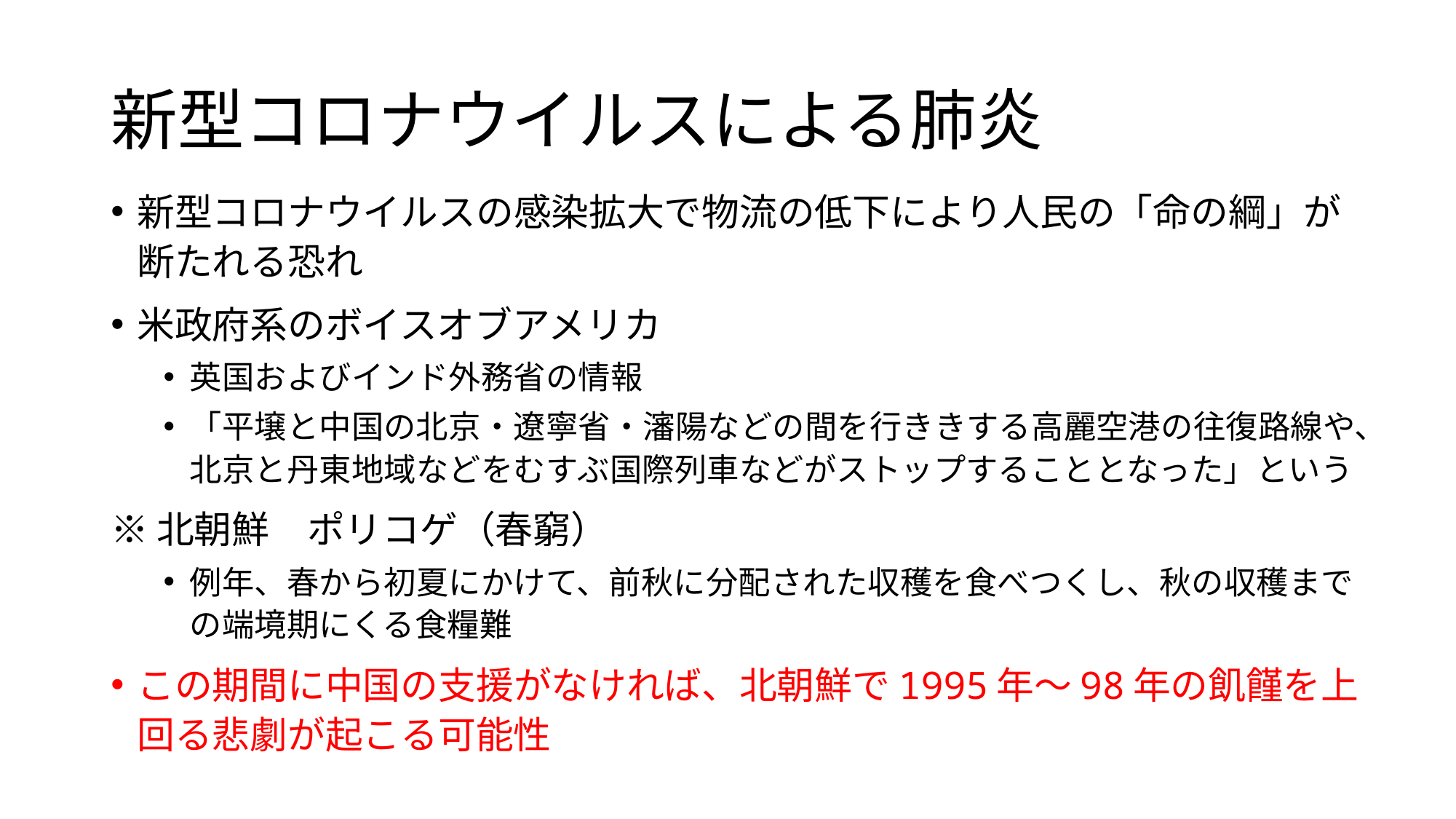

# 新型コロナウイルスによる肺炎
新型コロナウイルスの感染拡大で物流の低下により人民の「命の綱」が断たれる恐れ
米政府系のボイスオブアメリカ
英国およびインド外務省の情報
「平壌と中国の北京・遼寧省・瀋陽などの間を行ききする高麗空港の往復路線や、北京と丹東地域などをむすぶ国際列車などがストップすることとなった」という
※北朝鮮　ポリコゲ（春窮）
例年、春から初夏にかけて、前秋に分配された収穫を食べつくし、秋の収穫までの端境期にくる食糧難
この期間に中国の支援がなければ、北朝鮮で1995年～98年の飢饉を上回る悲劇が起こる可能性